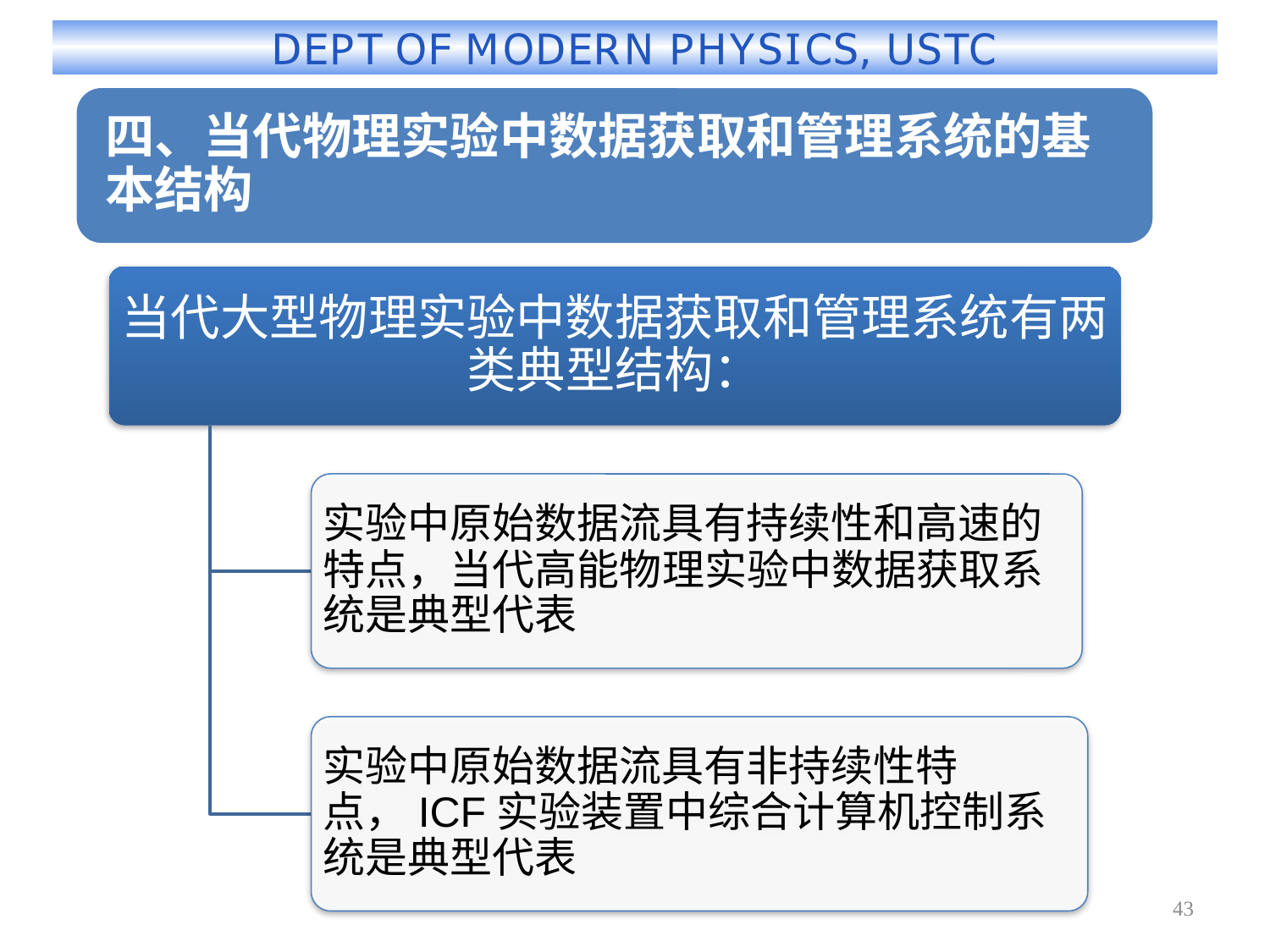

四、当代物理实验中数据获取和管理系统的基本结构
当代大型物理实验中数据获取和管理系统有两类典型结构：
实验中原始数据流具有持续性和高速的特点，当代高能物理实验中数据获取系统是典型代表
实验中原始数据流具有非持续性特点，ICF实验装置中综合计算机控制系统是典型代表
43